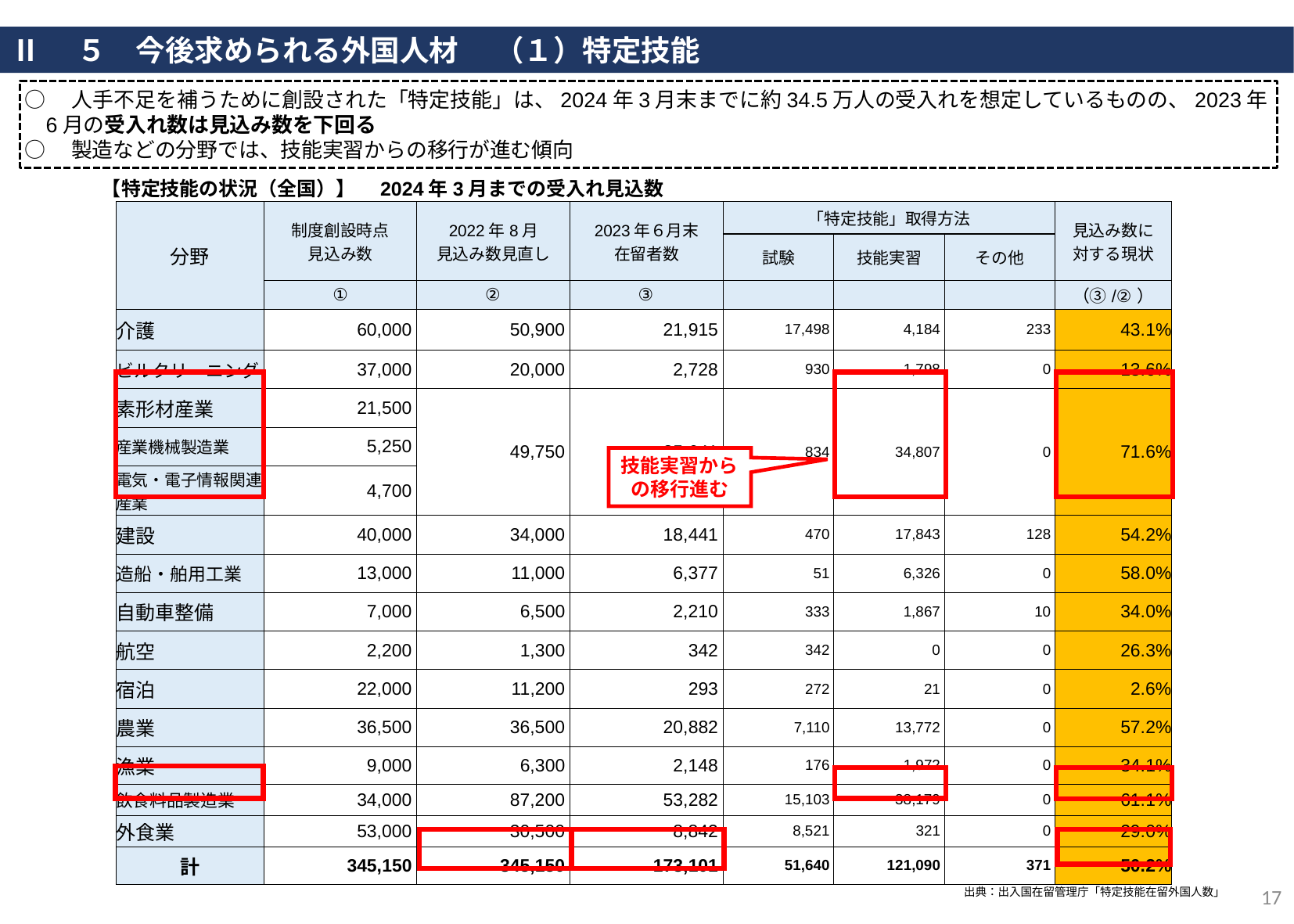

Ⅱ　５　今後求められる外国人材　 （１）特定技能
○　人手不足を補うために創設された「特定技能」は、2024年3月末までに約34.5万人の受入れを想定しているものの、2023年6月の受入れ数は見込み数を下回る
○　製造などの分野では、技能実習からの移行が進む傾向
【特定技能の状況（全国）】　2024年3月までの受入れ見込数
| 分野 | 制度創設時点 見込み数 | 2022年8月 見込み数見直し | 2023年６月末 在留者数 | 「特定技能」取得方法 |  |  | 見込み数に 対する現状 |
| --- | --- | --- | --- | --- | --- | --- | --- |
|  |  |  |  | 試験 | 技能実習 | その他 |  |
|  | ① | ② | ③ |  |  |  | （③/②） |
| 介護 | 60,000 | 50,900 | 21,915 | 17,498 | 4,184 | 233 | 43.1% |
| ビルクリーニング | 37,000 | 20,000 | 2,728 | 930 | 1,798 | 0 | 13.6% |
| 素形材産業 | 21,500 | 49,750 | 35,641 | 834 | 34,807 | 0 | 71.6% |
| 産業機械製造業 | 5,250 |  |  |  |  |  |  |
| 電気・電子情報関連産業 | 4,700 |  |  |  |  |  |  |
| 建設 | 40,000 | 34,000 | 18,441 | 470 | 17,843 | 128 | 54.2% |
| 造船・舶用工業 | 13,000 | 11,000 | 6,377 | 51 | 6,326 | 0 | 58.0% |
| 自動車整備 | 7,000 | 6,500 | 2,210 | 333 | 1,867 | 10 | 34.0% |
| 航空 | 2,200 | 1,300 | 342 | 342 | 0 | 0 | 26.3% |
| 宿泊 | 22,000 | 11,200 | 293 | 272 | 21 | 0 | 2.6% |
| 農業 | 36,500 | 36,500 | 20,882 | 7,110 | 13,772 | 0 | 57.2% |
| 漁業 | 9,000 | 6,300 | 2,148 | 176 | 1,972 | 0 | 34.1% |
| 飲食料品製造業 | 34,000 | 87,200 | 53,282 | 15,103 | 38,179 | 0 | 61.1% |
| 外食業 | 53,000 | 30,500 | 8,842 | 8,521 | 321 | 0 | 29.0% |
| 計 | 345,150 | 345,150 | 173,101 | 51,640 | 121,090 | 371 | 50.2% |

技能実習からの移行進む

出典：出入国在留管理庁「特定技能在留外国人数」
17